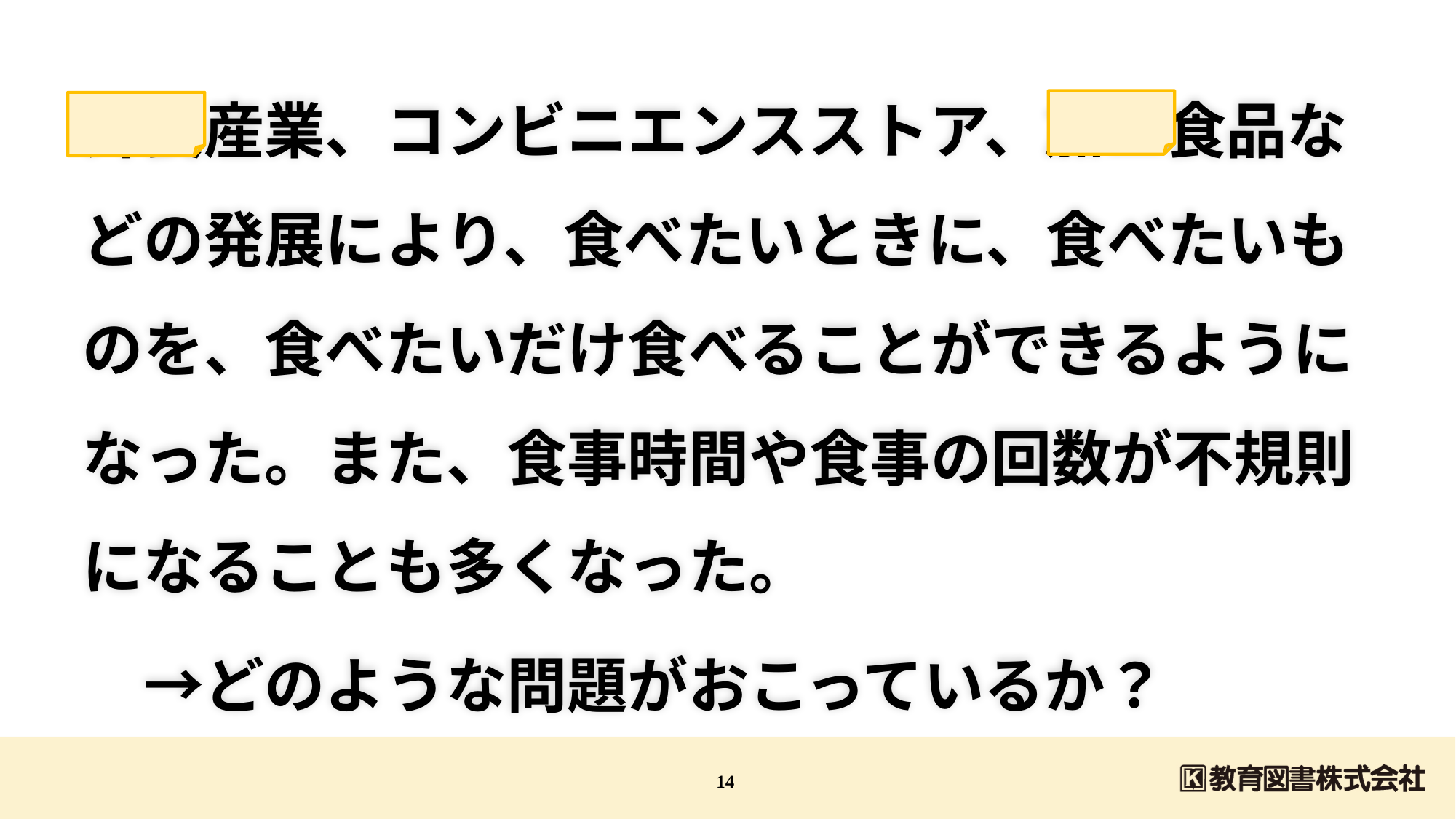

外食産業、コンビニエンスストア、加工食品などの発展により、食べたいときに、食べたいものを、食べたいだけ食べることができるようになった。また、食事時間や食事の回数が不規則になることも多くなった。
　→どのような問題がおこっているか？

14